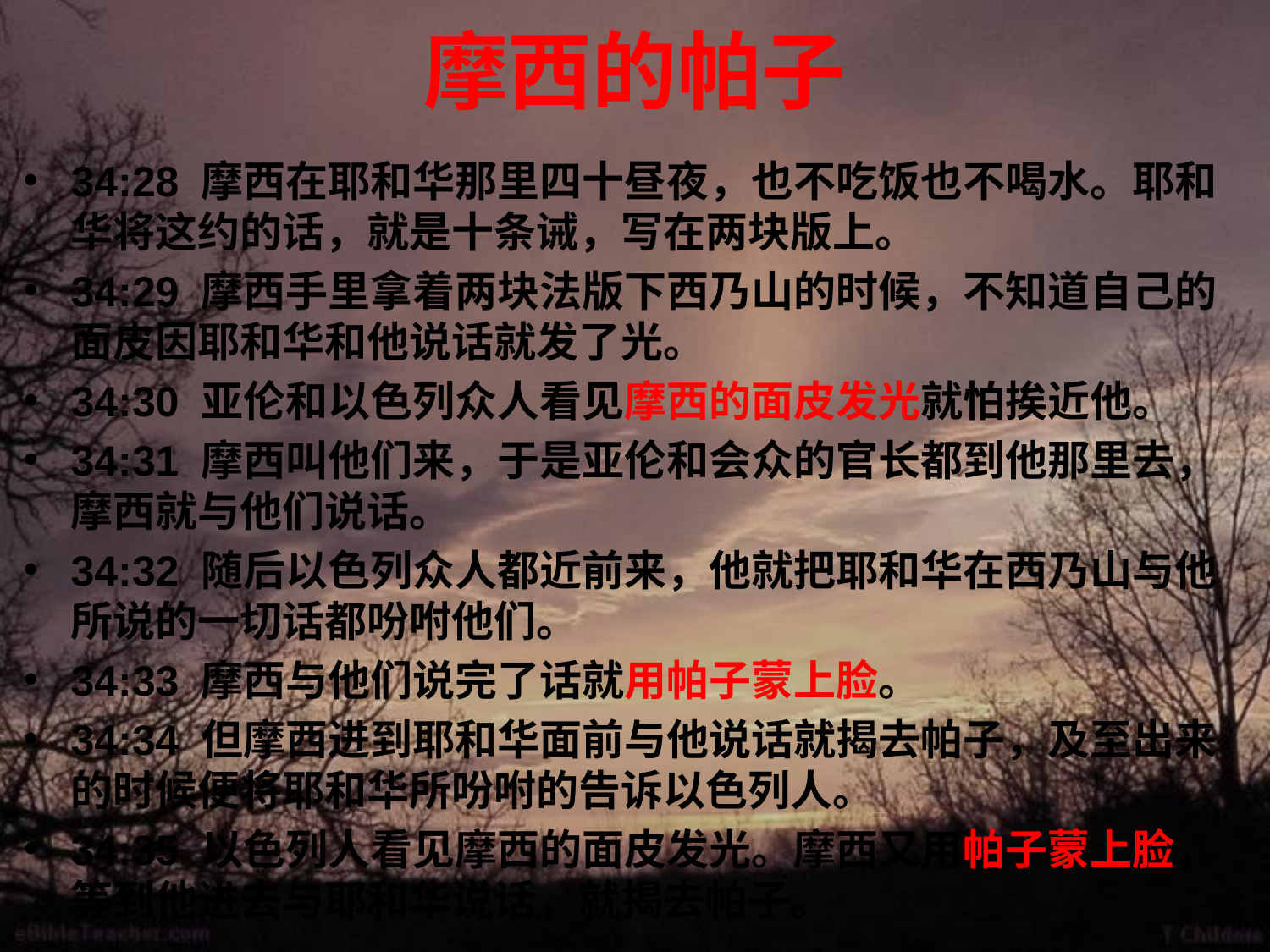

# 摩西的帕子
34:28 摩西在耶和华那里四十昼夜，也不吃饭也不喝水。耶和华将这约的话，就是十条诫，写在两块版上。
34:29 摩西手里拿着两块法版下西乃山的时候，不知道自己的面皮因耶和华和他说话就发了光。
34:30 亚伦和以色列众人看见摩西的面皮发光就怕挨近他。
34:31 摩西叫他们来，于是亚伦和会众的官长都到他那里去，摩西就与他们说话。
34:32 随后以色列众人都近前来，他就把耶和华在西乃山与他所说的一切话都吩咐他们。
34:33 摩西与他们说完了话就用帕子蒙上脸。
34:34 但摩西进到耶和华面前与他说话就揭去帕子，及至出来的时候便将耶和华所吩咐的告诉以色列人。
34:35 以色列人看见摩西的面皮发光。摩西又用帕子蒙上脸，等到他进去与耶和华说话，就揭去帕子。